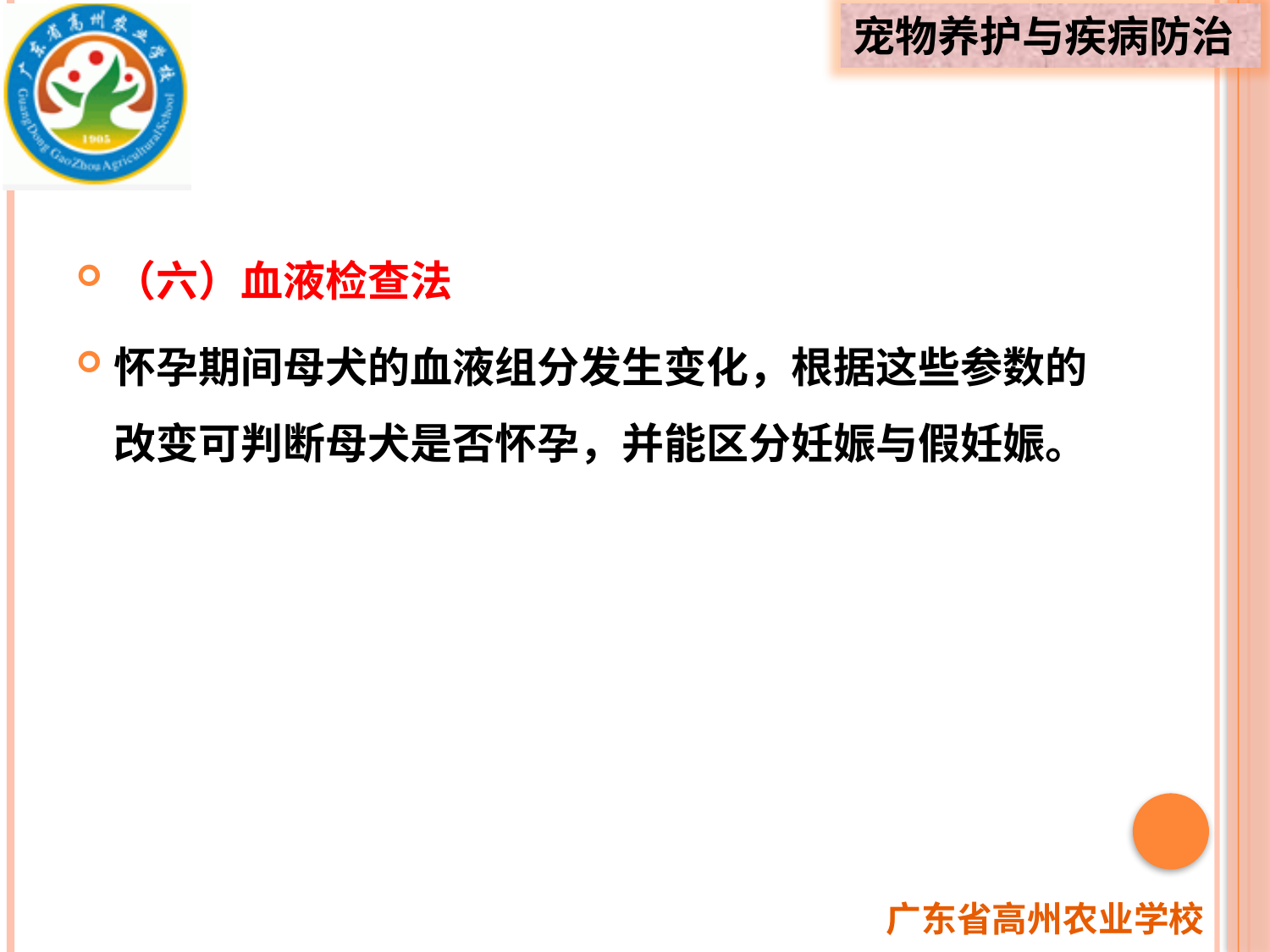

（六）血液检查法
怀孕期间母犬的血液组分发生变化，根据这些参数的改变可判断母犬是否怀孕，并能区分妊娠与假妊娠。